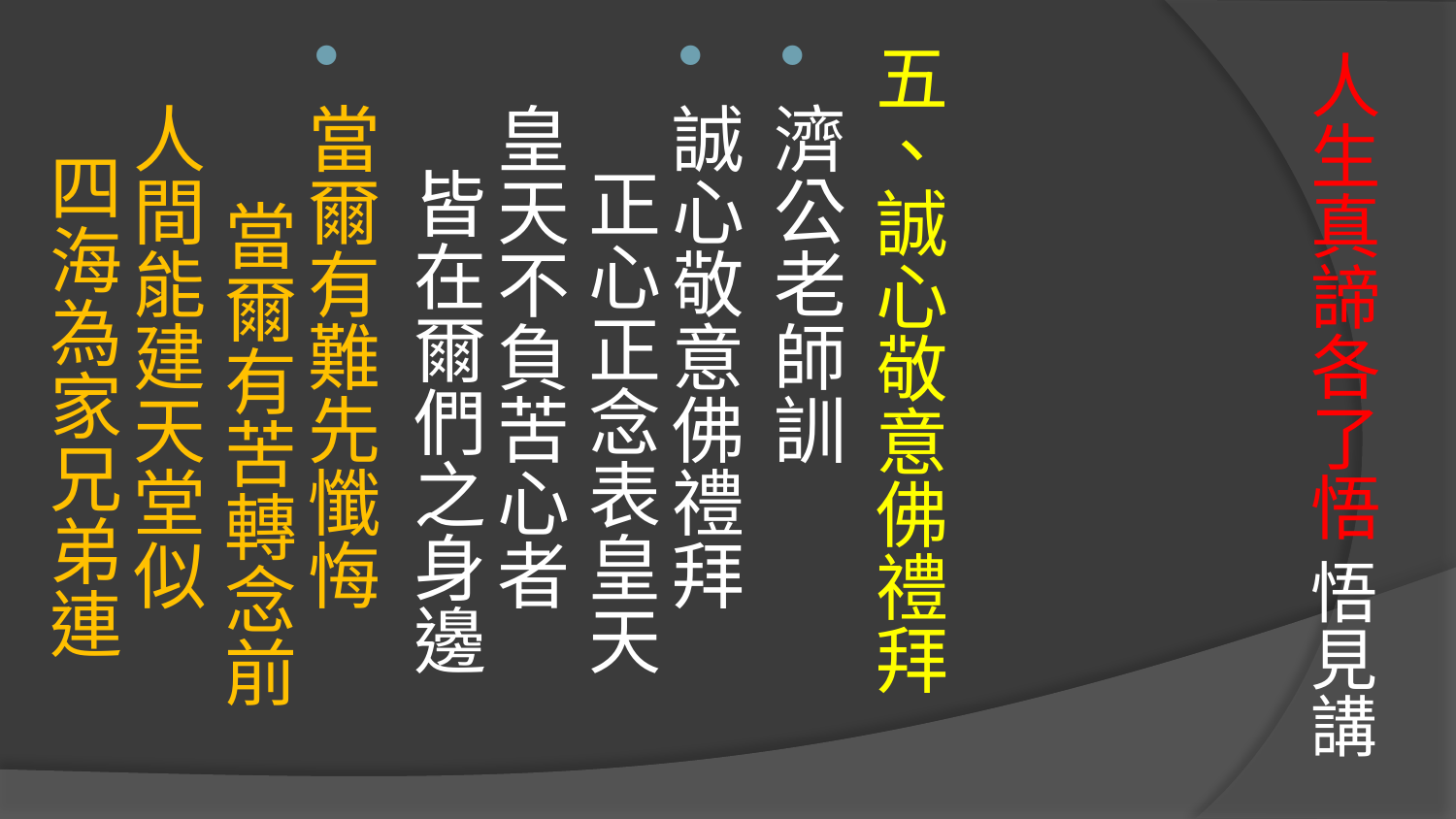

五、誠心敬意佛禮拜
濟公老師訓
誠心敬意佛禮拜               正心正念表皇天
皇天不負苦心者               皆在爾們之身邊
當爾有難先懺悔                 當爾有苦轉念前
人間能建天堂似              四海為家兄弟連
# 人生真諦各了悟 悟見講